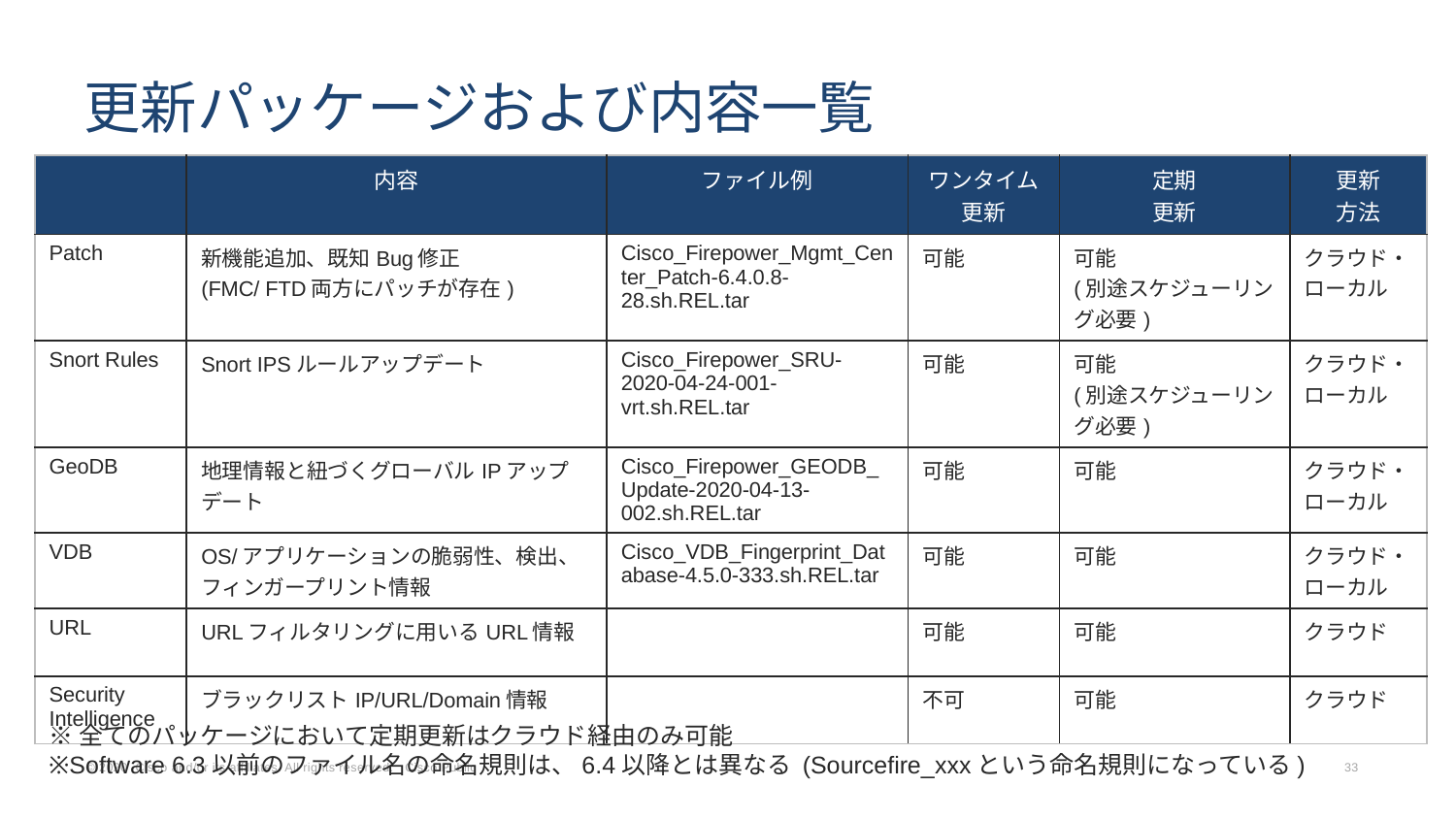

# 更新パッケージおよび内容一覧
|  | 内容 | ファイル例 | ワンタイム 更新 | 定期 更新 | 更新 方法 |
| --- | --- | --- | --- | --- | --- |
| Patch | 新機能追加、既知Bug修正 (FMC/ FTD両方にパッチが存在) | Cisco\_Firepower\_Mgmt\_Center\_Patch-6.4.0.8-28.sh.REL.tar | 可能 | 可能 (別途スケジューリング必要) | クラウド・ ローカル |
| Snort Rules | Snort IPSルールアップデート | Cisco\_Firepower\_SRU-2020-04-24-001-vrt.sh.REL.tar | 可能 | 可能 (別途スケジューリング必要) | クラウド・ ローカル |
| GeoDB | 地理情報と紐づくグローバルIPアップデート | Cisco\_Firepower\_GEODB\_Update-2020-04-13-002.sh.REL.tar | 可能 | 可能 | クラウド・ ローカル |
| VDB | OS/アプリケーションの脆弱性、検出、フィンガープリント情報 | Cisco\_VDB\_Fingerprint\_Database-4.5.0-333.sh.REL.tar | 可能 | 可能 | クラウド・ ローカル |
| URL | URLフィルタリングに用いるURL情報 |  | 可能 | 可能 | クラウド |
| Security Intelligence | ブラックリストIP/URL/Domain情報 |  | 不可 | 可能 | クラウド |
※全てのパッケージにおいて定期更新はクラウド経由のみ可能
※Software 6.3以前のファイル名の命名規則は、6.4以降とは異なる (Sourcefire_xxxという命名規則になっている)